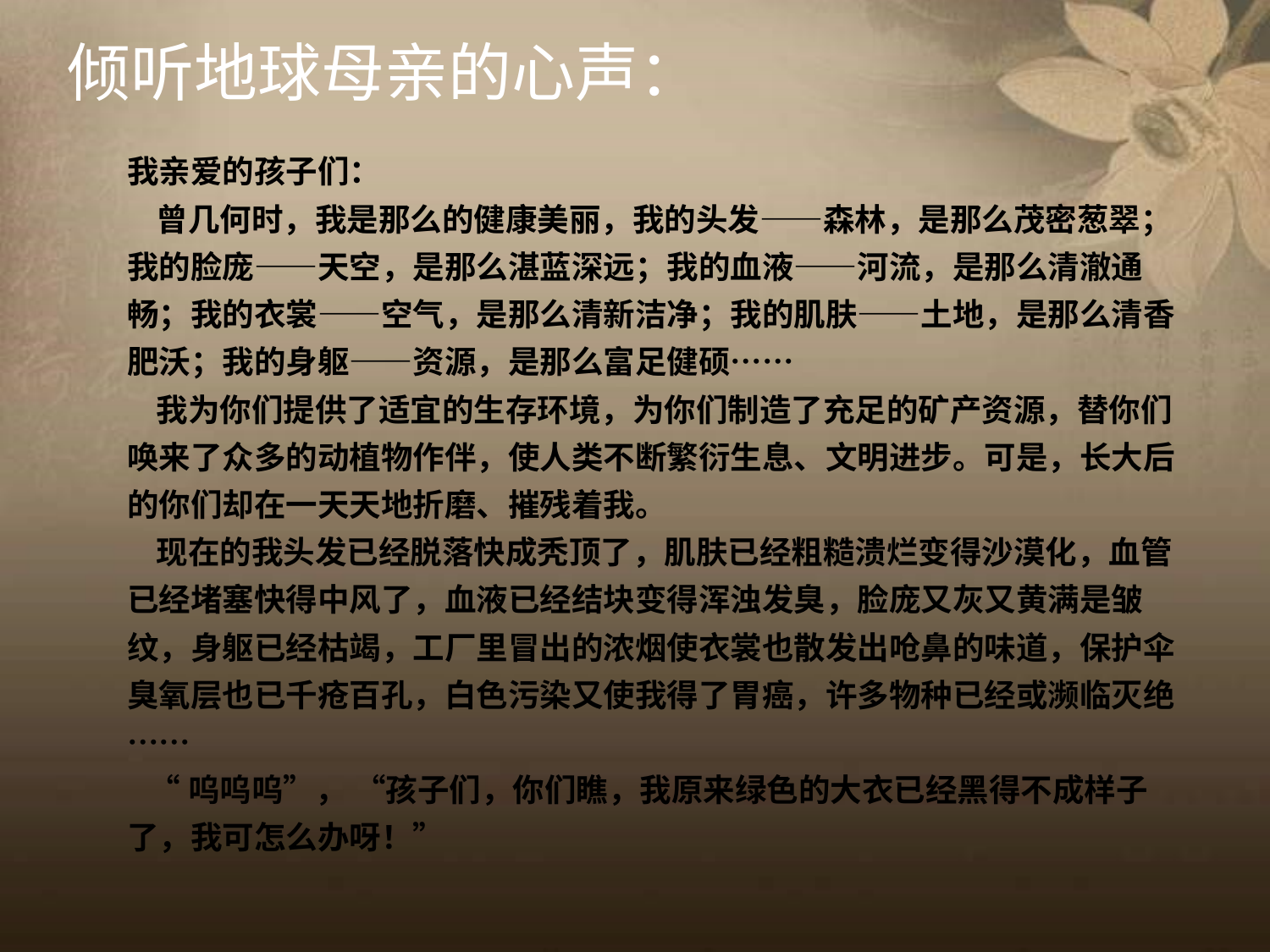

倾听地球母亲的心声：
我亲爱的孩子们：
   曾几何时，我是那么的健康美丽，我的头发——森林，是那么茂密葱翠；我的脸庞——天空，是那么湛蓝深远；我的血液——河流，是那么清澈通畅；我的衣裳——空气，是那么清新洁净；我的肌肤——土地，是那么清香肥沃；我的身躯——资源，是那么富足健硕……
   我为你们提供了适宜的生存环境，为你们制造了充足的矿产资源，替你们唤来了众多的动植物作伴，使人类不断繁衍生息、文明进步。可是，长大后的你们却在一天天地折磨、摧残着我。
   现在的我头发已经脱落快成秃顶了，肌肤已经粗糙溃烂变得沙漠化，血管已经堵塞快得中风了，血液已经结块变得浑浊发臭，脸庞又灰又黄满是皱纹，身躯已经枯竭，工厂里冒出的浓烟使衣裳也散发出呛鼻的味道，保护伞臭氧层也已千疮百孔，白色污染又使我得了胃癌，许多物种已经或濒临灭绝……
   “呜呜呜”， “孩子们，你们瞧，我原来绿色的大衣已经黑得不成样子了，我可怎么办呀！”